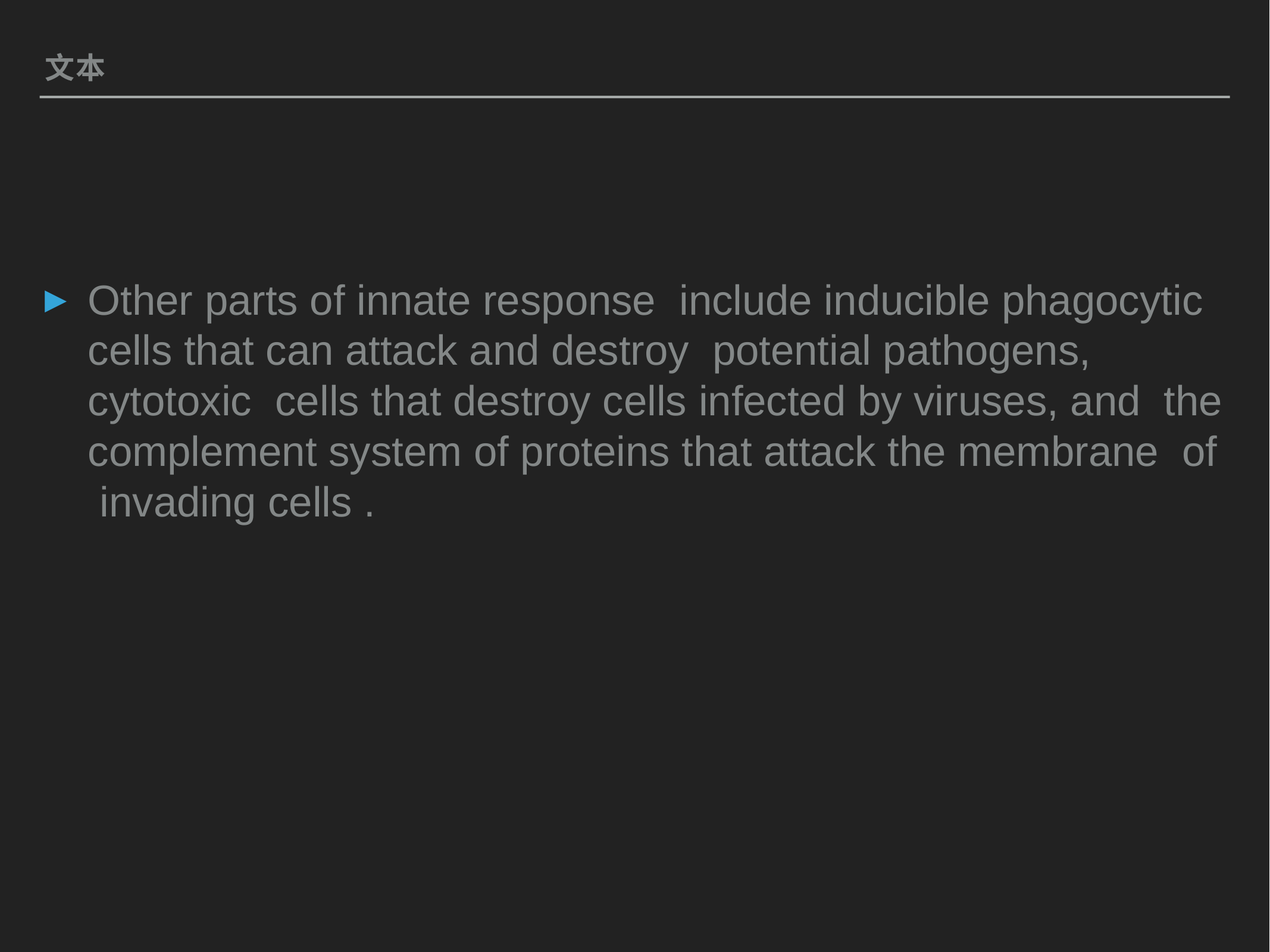

文本
Other parts of innate response  include inducible phagocytic cells that can attack and destroy  potential pathogens, cytotoxic  cells that destroy cells infected by viruses, and  the complement system of proteins that attack the membrane  of  invading cells .